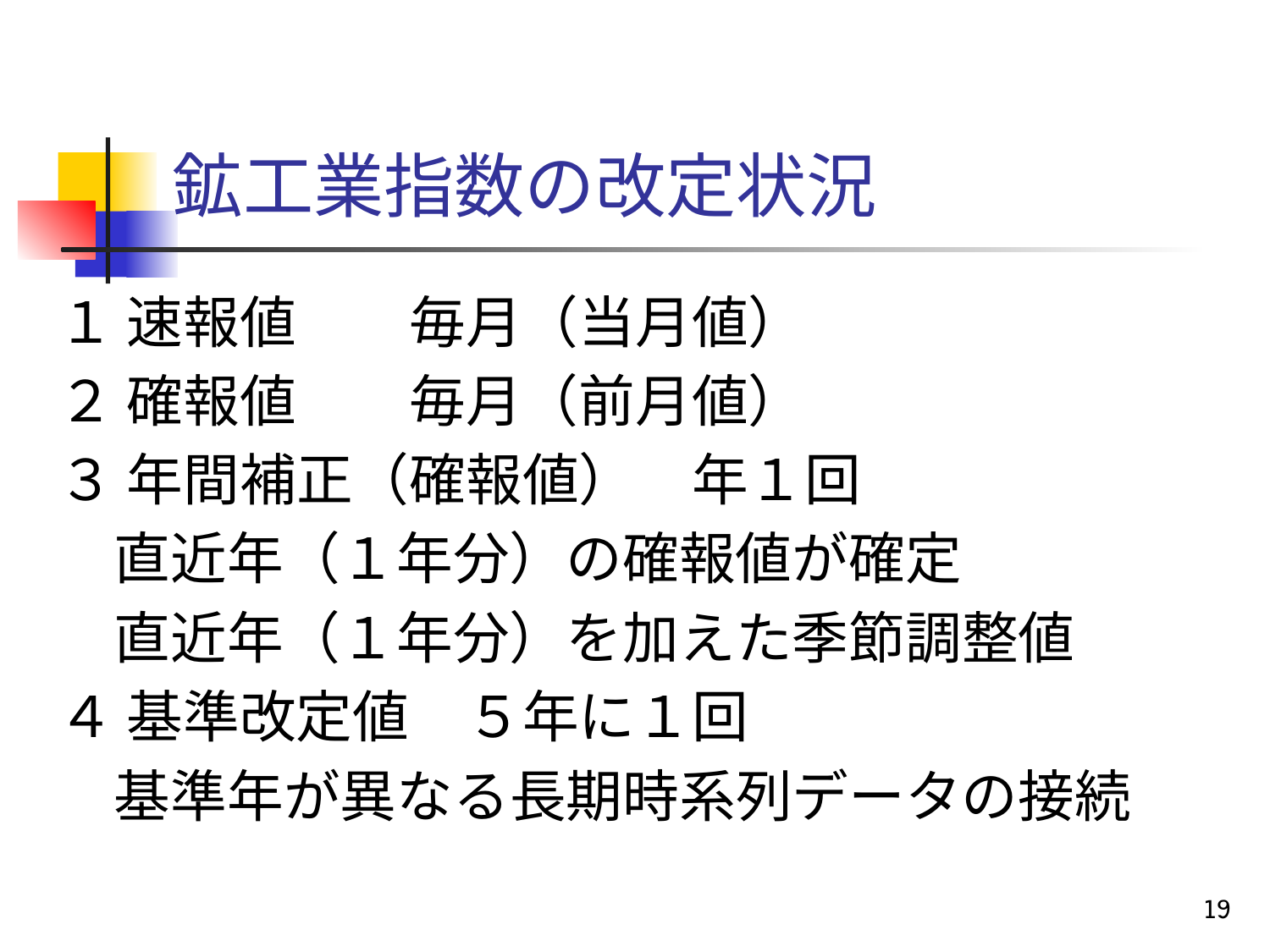

# 鉱工業指数の改定状況
１ 速報値　　毎月（当月値）
２ 確報値　　毎月（前月値）
３ 年間補正（確報値）　年１回
　直近年（１年分）の確報値が確定
　直近年（１年分）を加えた季節調整値
４ 基準改定値　５年に１回
　基準年が異なる長期時系列データの接続
19